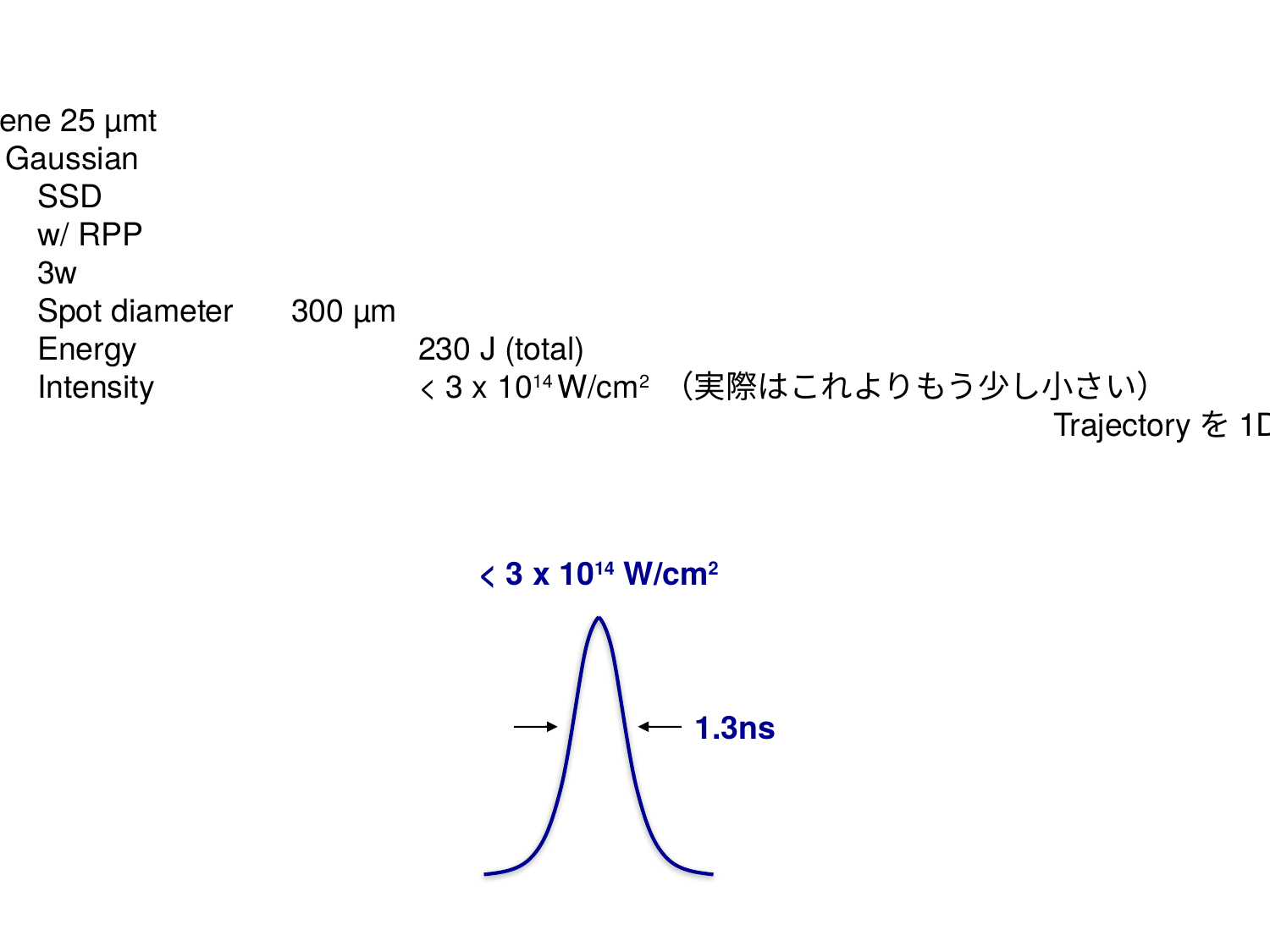

Target: Polystyrene 25 µmt
Laser:	1.3 ns Gaussian
		SSD
		w/ RPP
		3w
		Spot diameter	300 µm
		Energy			230 J (total)
		Intensity			< 3 x 1014 W/cm2 （実際はこれよりもう少し小さい）
										Trajectoryを1Dと合わせて評価

< 3 x 1014 W/cm2

1.3ns